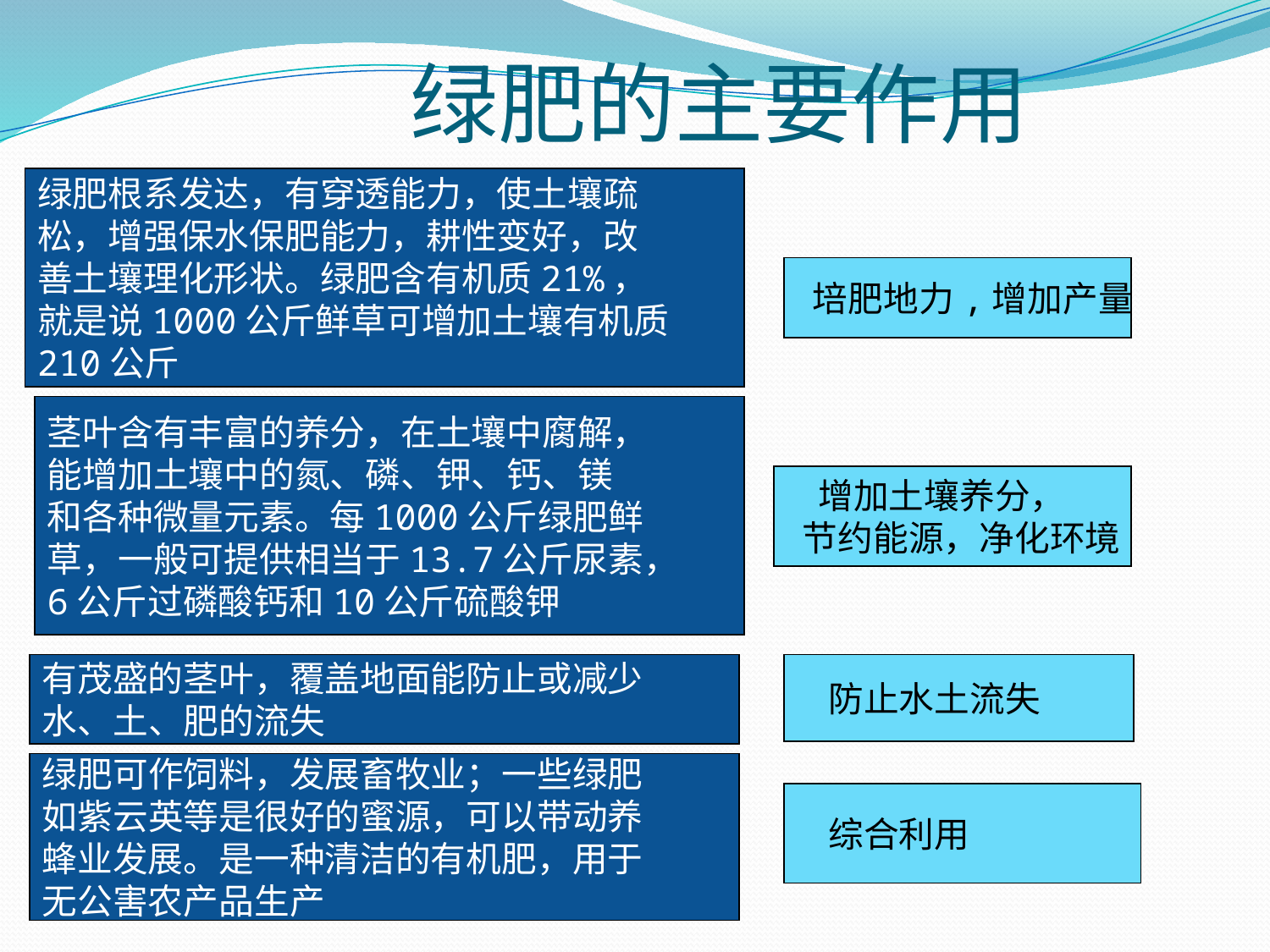

绿肥的主要作用
绿肥根系发达，有穿透能力，使土壤疏
松，增强保水保肥能力，耕性变好，改
善土壤理化形状。绿肥含有机质21%，
就是说1000公斤鲜草可增加土壤有机质
210公斤

 培肥地力,增加产量

茎叶含有丰富的养分，在土壤中腐解，
能增加土壤中的氮、磷、钾、钙、镁
和各种微量元素。每1000公斤绿肥鲜
草，一般可提供相当于13.7公斤尿素，
6公斤过磷酸钙和10公斤硫酸钾

   增加土壤养分，
 节约能源，净化环境
有茂盛的茎叶，覆盖地面能防止或减少
水、土、肥的流失
   防止水土流失
绿肥可作饲料，发展畜牧业；一些绿肥
如紫云英等是很好的蜜源，可以带动养
蜂业发展。是一种清洁的有机肥，用于
无公害农产品生产
   综合利用